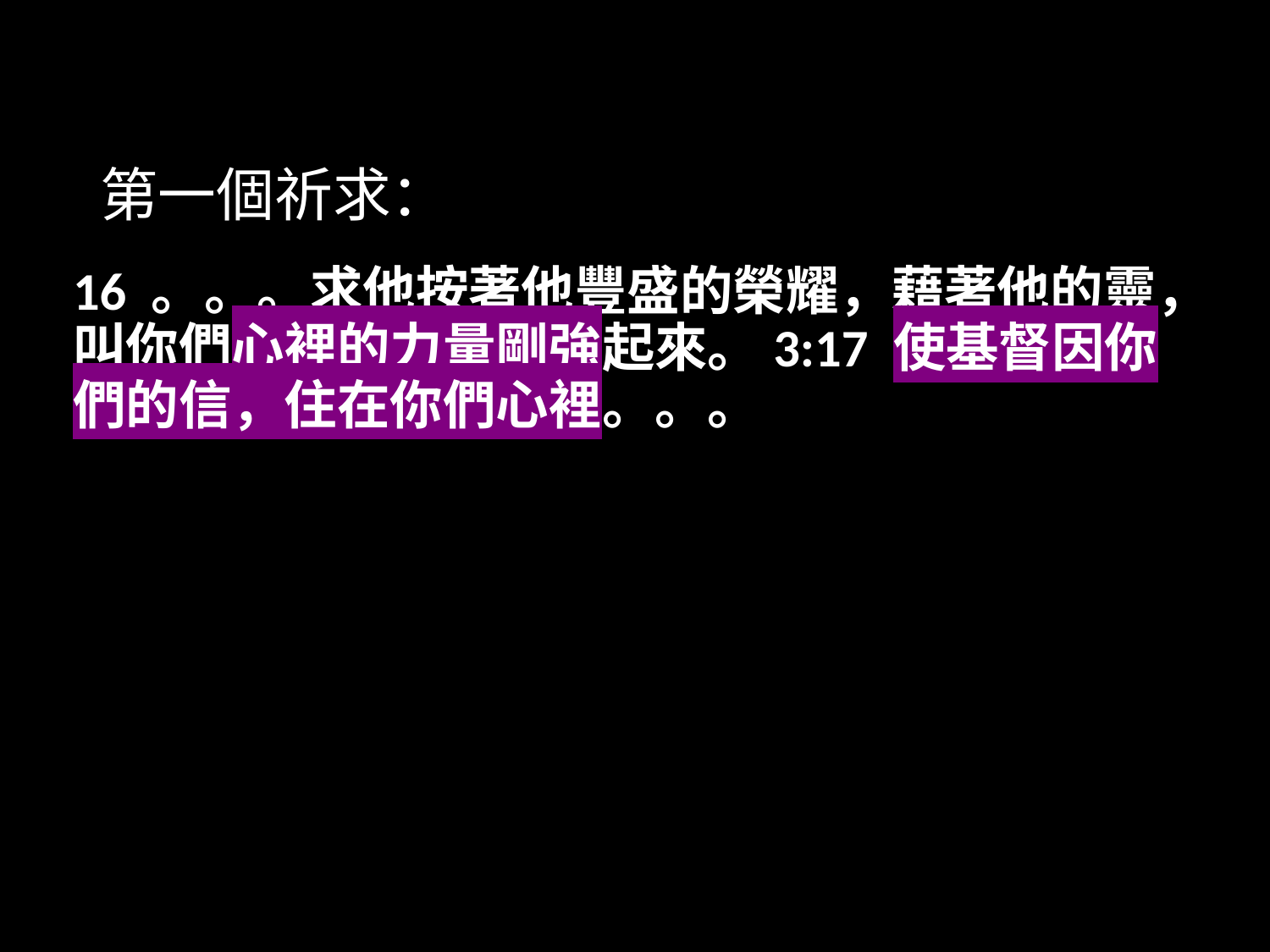

# 第一個祈求：
16 。。。求他按著他豐盛的榮耀，藉著他的靈，叫你們心裡的力量剛強起來。3:17 使基督因你們的信，住在你們心裡。。。